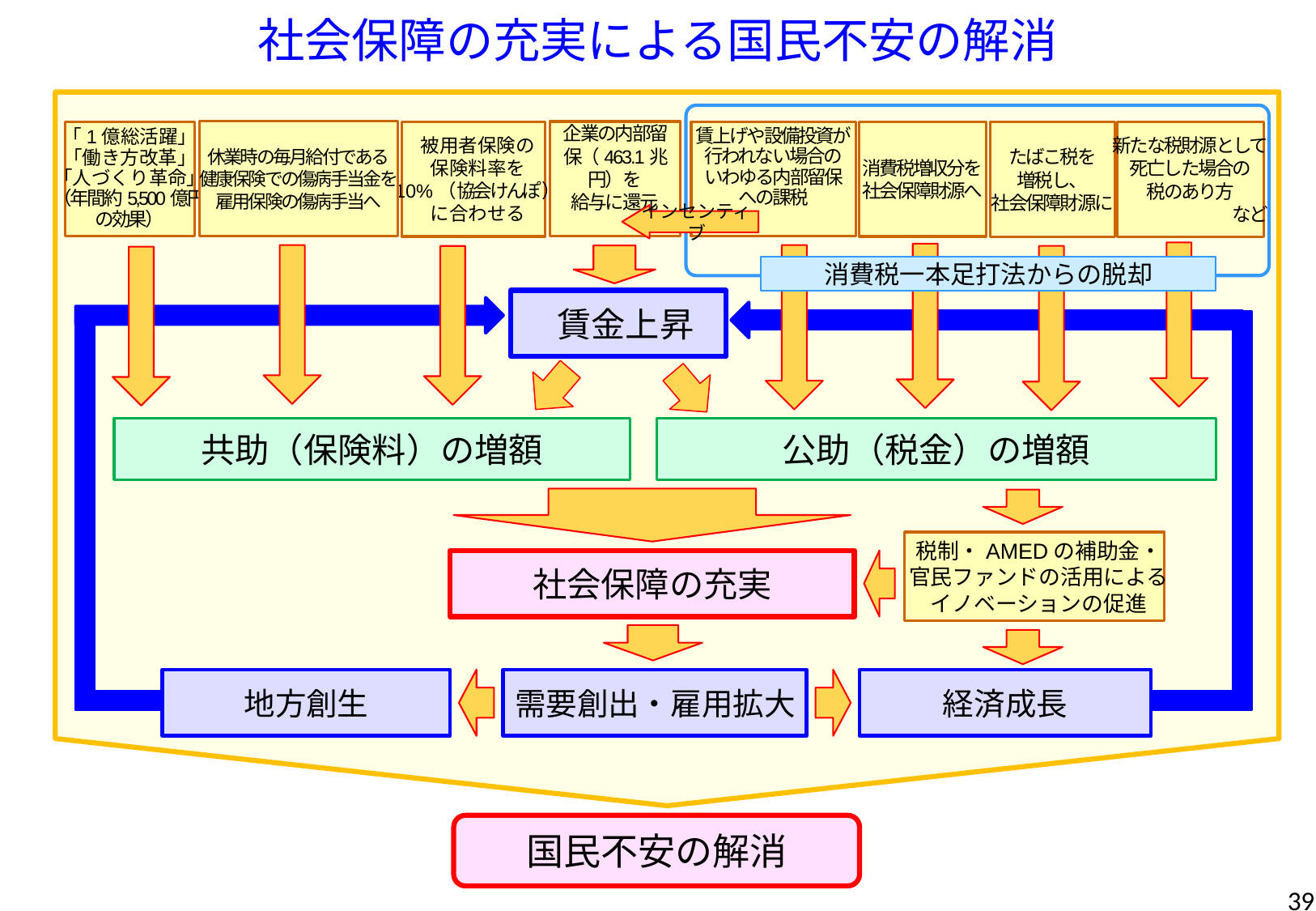

社会保障の充実による国民不安の解消

休業時の毎月給付である
健康保険での傷病手当金を
雇用保険の傷病手当へ
企業の内部留保（463.1兆円）を
給与に還元

賃上げや設備投資が
行われない場合の
いわゆる内部留保
への課税
「1億総活躍」
「働き方改革」
「人づくり革命」
（年間約5,500億円
の効果）
被用者保険の
保険料率を
10%（協会けんぽ）
に合わせる
消費税増収分を
社会保障財源へ
たばこ税を
増税し、
社会保障財源に
新たな税財源として
死亡した場合の
税のあり方
など
インセンティブ

消費税一本足打法からの脱却
賃金上昇

共助（保険料）の増額
公助（税金）の増額

税制・AMEDの補助金・
官民ファンドの活用による
イノベーションの促進
社会保障の充実

地方創生

需要創出・雇用拡大

経済成長

国民不安の解消
39